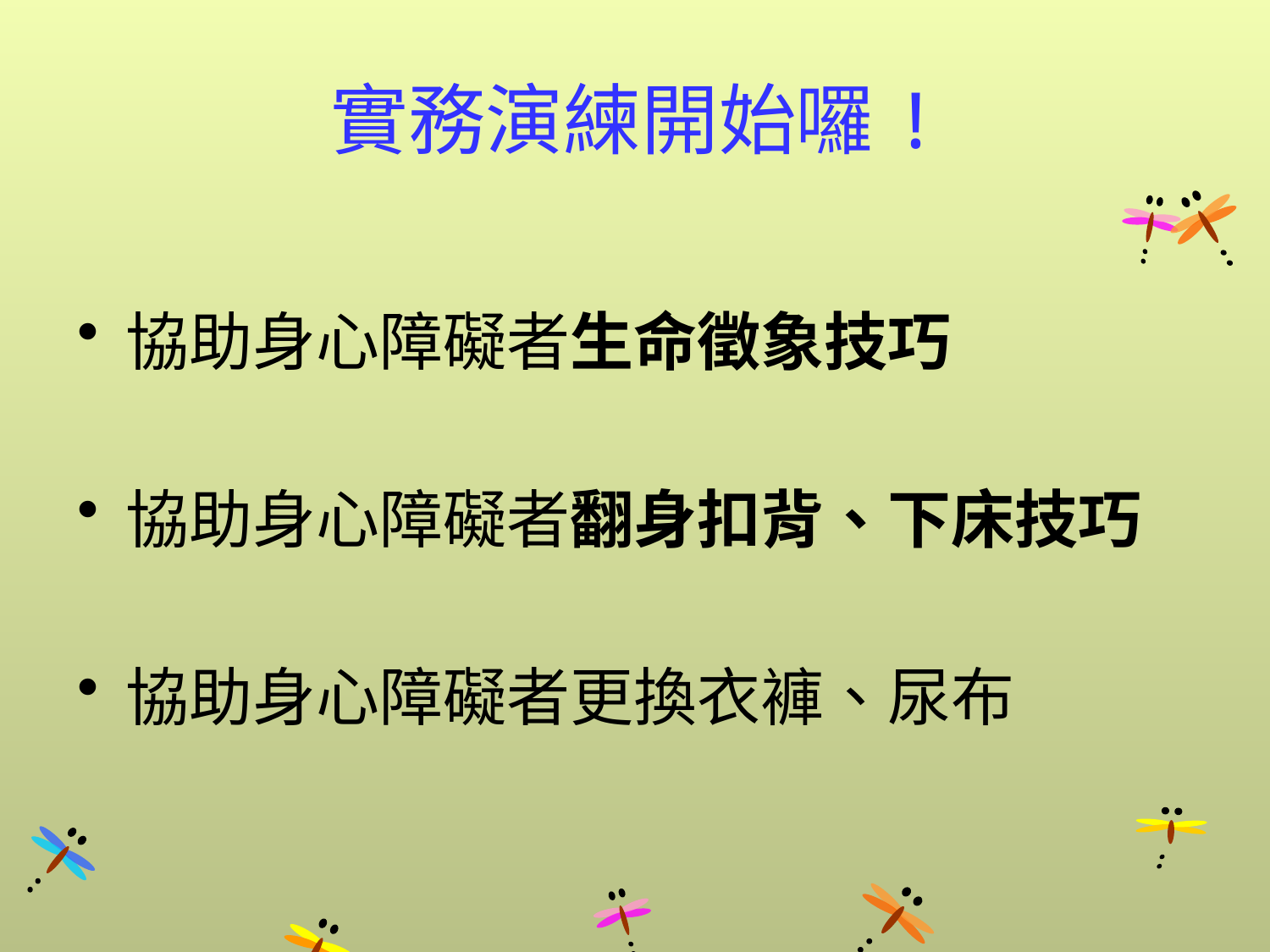

# 實務演練開始囉!

協助身心障礙者生命徵象技巧

協助身心障礙者翻身扣背、下床技巧

協助身心障礙者更換衣褲、尿布